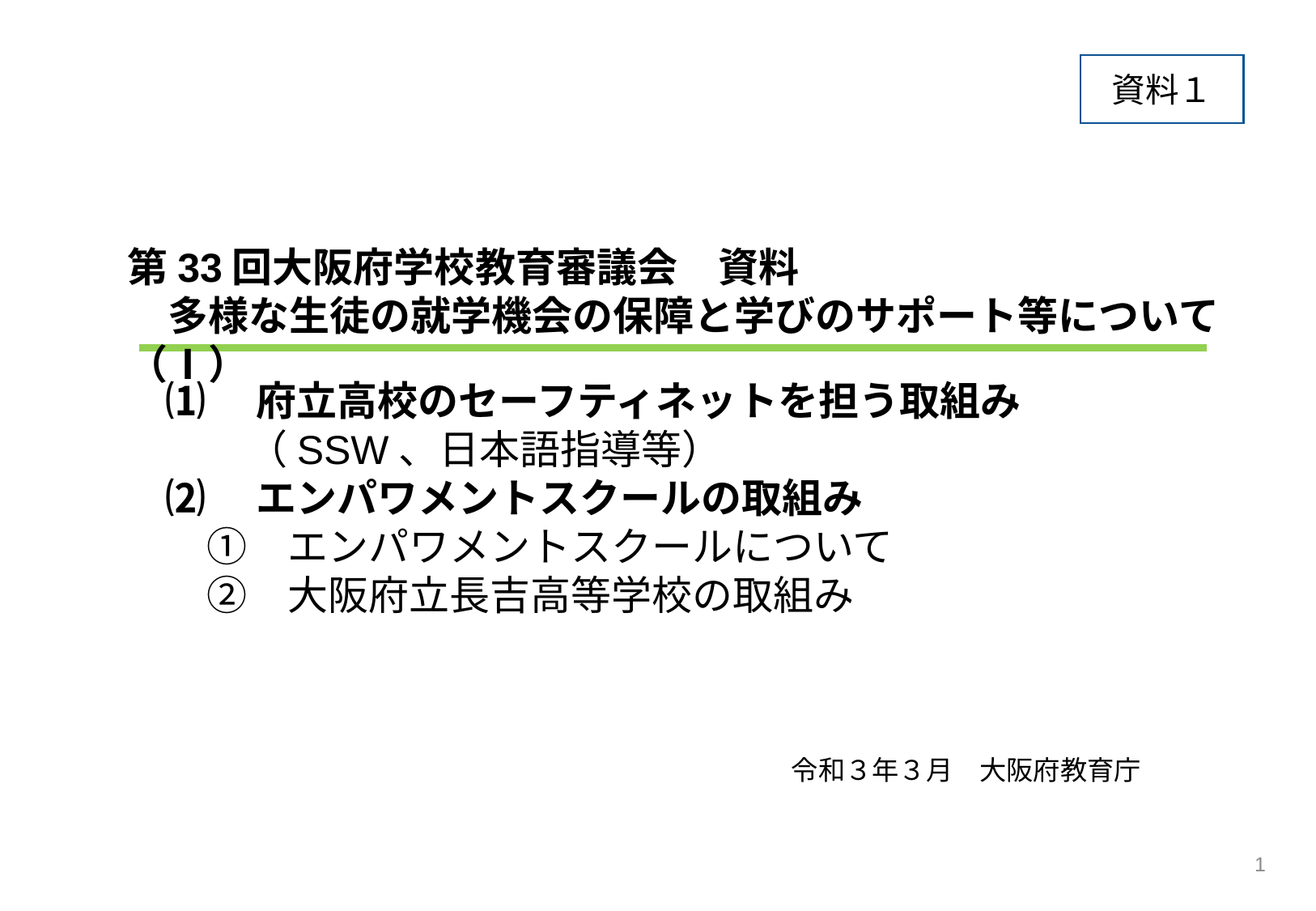

資料１
第33回大阪府学校教育審議会　資料
　多様な生徒の就学機会の保障と学びのサポート等について（Ⅰ）
⑴　府立高校のセーフティネットを担う取組み
　　（SSW、日本語指導等）
⑵　エンパワメントスクールの取組み
　①　エンパワメントスクールについて
　②　大阪府立長吉高等学校の取組み

令和３年３月　大阪府教育庁
1